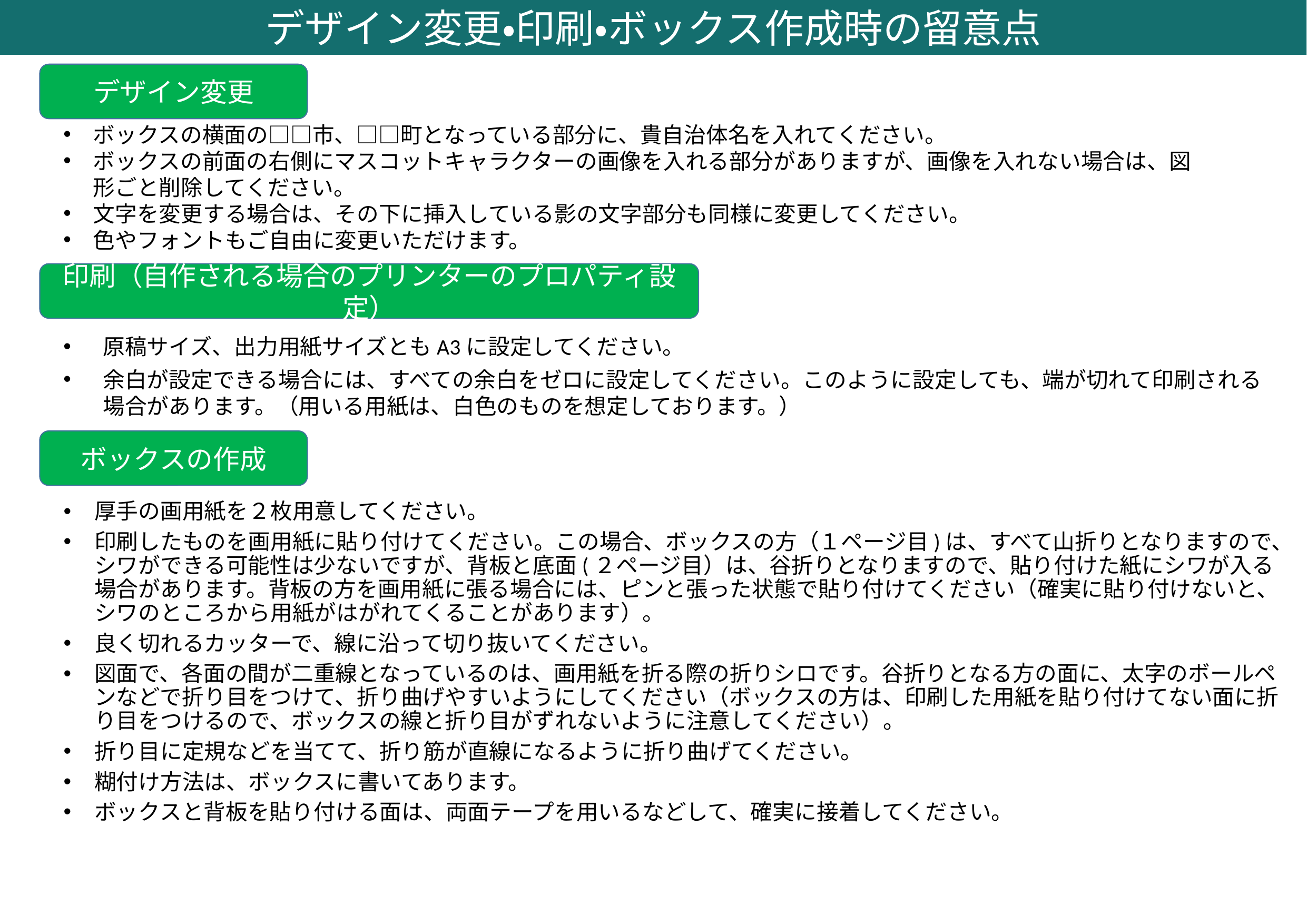

デザイン変更・印刷・ボックス作成時の留意点
デザイン変更
ボックスの横面の□□市、□□町となっている部分に、貴自治体名を入れてください。
ボックスの前面の右側にマスコットキャラクターの画像を入れる部分がありますが、画像を入れない場合は、図形ごと削除してください。
文字を変更する場合は、その下に挿入している影の文字部分も同様に変更してください。
色やフォントもご自由に変更いただけます。
印刷（自作される場合のプリンターのプロパティ設定）
原稿サイズ、出力用紙サイズともA3に設定してください。
余白が設定できる場合には、すべての余白をゼロに設定してください。このように設定しても、端が切れて印刷される場合があります。（用いる用紙は、白色のものを想定しております。）
ボックスの作成
厚手の画用紙を２枚用意してください。
印刷したものを画用紙に貼り付けてください。この場合、ボックスの方（１ページ目)は、すべて山折りとなりますので、シワができる可能性は少ないですが、背板と底面(２ページ目）は、谷折りとなりますので、貼り付けた紙にシワが入る場合があります。背板の方を画用紙に張る場合には、ピンと張った状態で貼り付けてください（確実に貼り付けないと、シワのところから用紙がはがれてくることがあります）。
良く切れるカッターで、線に沿って切り抜いてください。
図面で、各面の間が二重線となっているのは、画用紙を折る際の折りシロです。谷折りとなる方の面に、太字のボールペンなどで折り目をつけて、折り曲げやすいようにしてください（ボックスの方は、印刷した用紙を貼り付けてない面に折り目をつけるので、ボックスの線と折り目がずれないように注意してください）。
折り目に定規などを当てて、折り筋が直線になるように折り曲げてください。
糊付け方法は、ボックスに書いてあります。
ボックスと背板を貼り付ける面は、両面テープを用いるなどして、確実に接着してください。